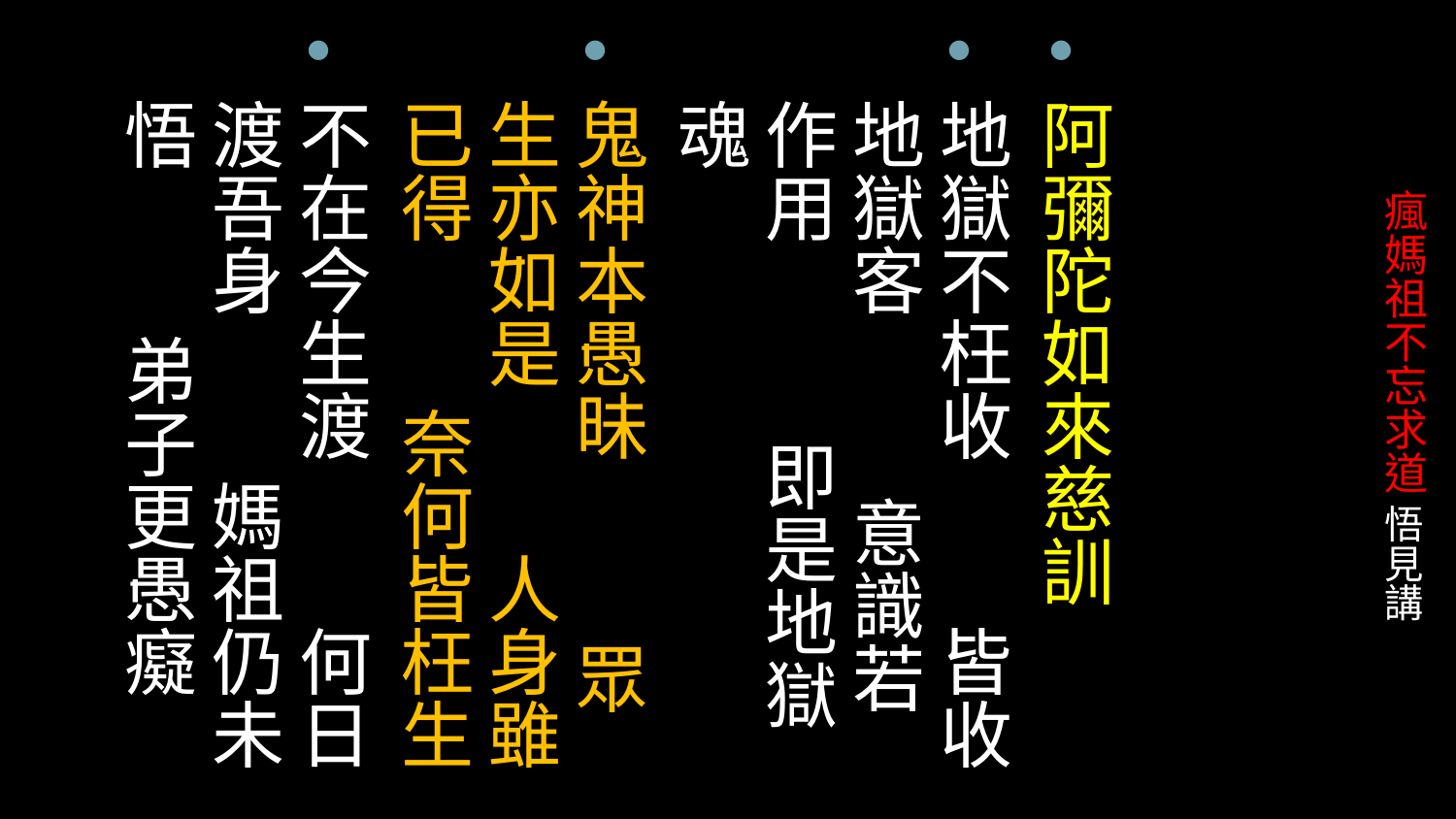

阿彌陀如來慈訓
地獄不枉收          皆收地獄客           意識若作用            即是地獄魂
鬼神本愚昧           眾生亦如是          人身雖已得          奈何皆枉生
不在今生渡          何日渡吾身          媽祖仍未悟          弟子更愚癡

# 瘋媽祖不忘求道 悟見講